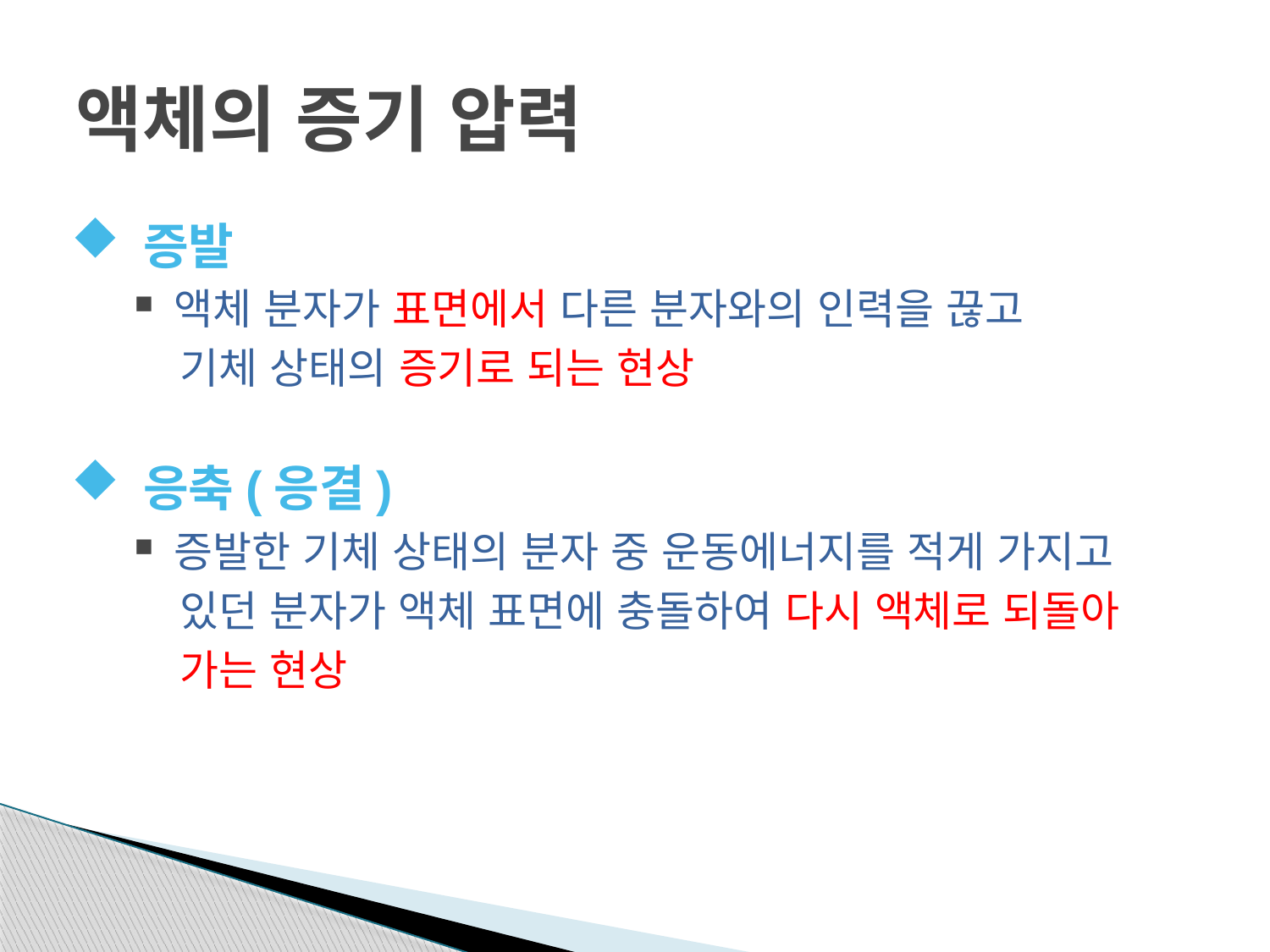

# 액체의 증기 압력
 증발
액체 분자가 표면에서 다른 분자와의 인력을 끊고
   기체 상태의 증기로 되는 현상
 응축(응결)
증발한 기체 상태의 분자 중 운동에너지를 적게 가지고
   있던 분자가 액체 표면에 충돌하여 다시 액체로 되돌아
   가는 현상